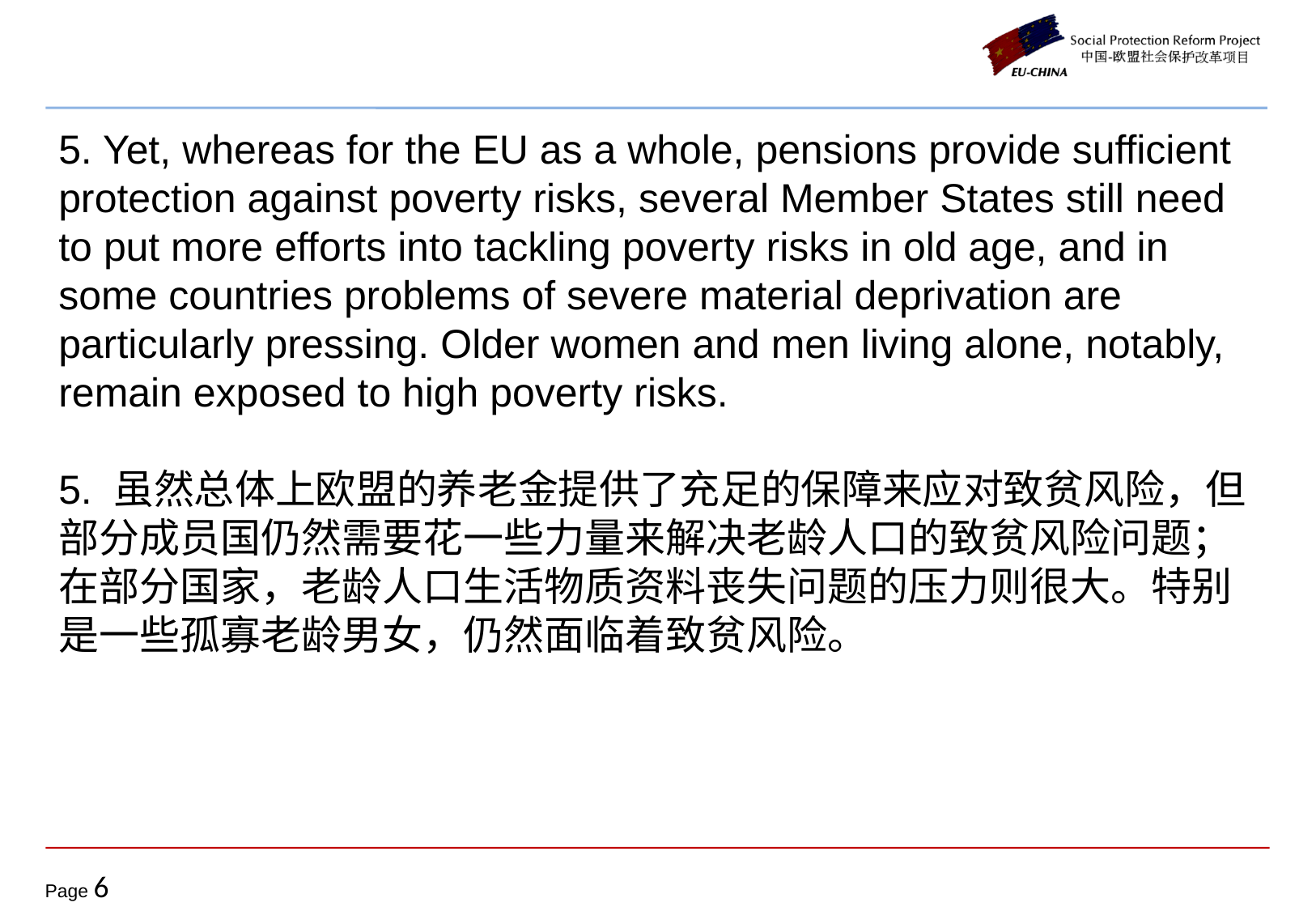

5. Yet, whereas for the EU as a whole, pensions provide sufficient protection against poverty risks, several Member States still need to put more efforts into tackling poverty risks in old age, and in some countries problems of severe material deprivation are particularly pressing. Older women and men living alone, notably, remain exposed to high poverty risks.

5. 虽然总体上欧盟的养老金提供了充足的保障来应对致贫风险，但部分成员国仍然需要花一些力量来解决老龄人口的致贫风险问题；在部分国家，老龄人口生活物质资料丧失问题的压力则很大。特别是一些孤寡老龄男女，仍然面临着致贫风险。